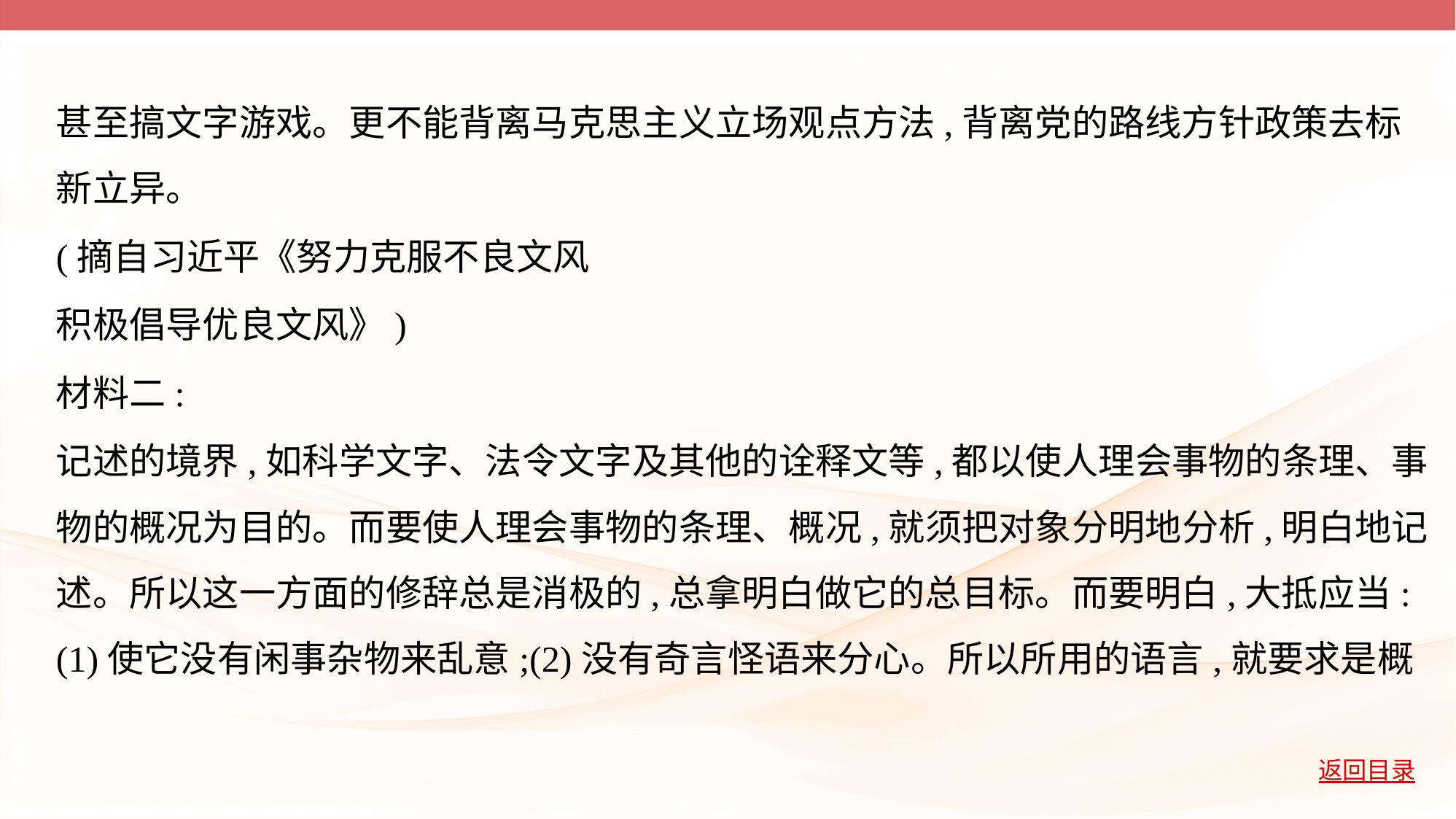

甚至搞文字游戏。更不能背离马克思主义立场观点方法,背离党的路线方针政策去标
新立异。
(摘自习近平《努力克服不良文风
积极倡导优良文风》)
材料二:
记述的境界,如科学文字、法令文字及其他的诠释文等,都以使人理会事物的条理、事
物的概况为目的。而要使人理会事物的条理、概况,就须把对象分明地分析,明白地记
述。所以这一方面的修辞总是消极的,总拿明白做它的总目标。而要明白,大抵应当:
(1)使它没有闲事杂物来乱意;(2)没有奇言怪语来分心。所以所用的语言,就要求是概